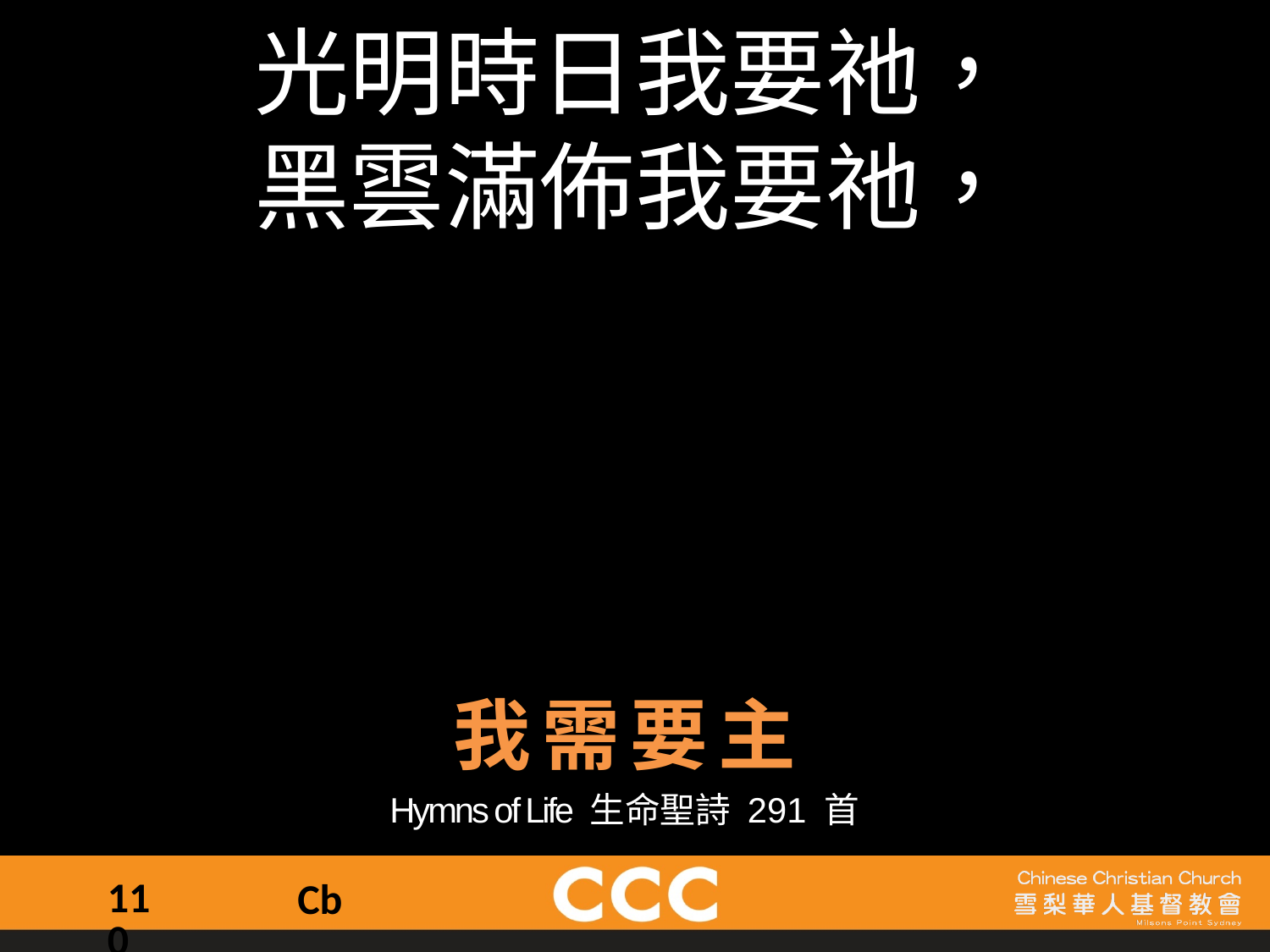

光明時日我要祂，
黑雲滿佈我要祂，
我需要主
Hymns of Life 生命聖詩 291 首
110
Cb